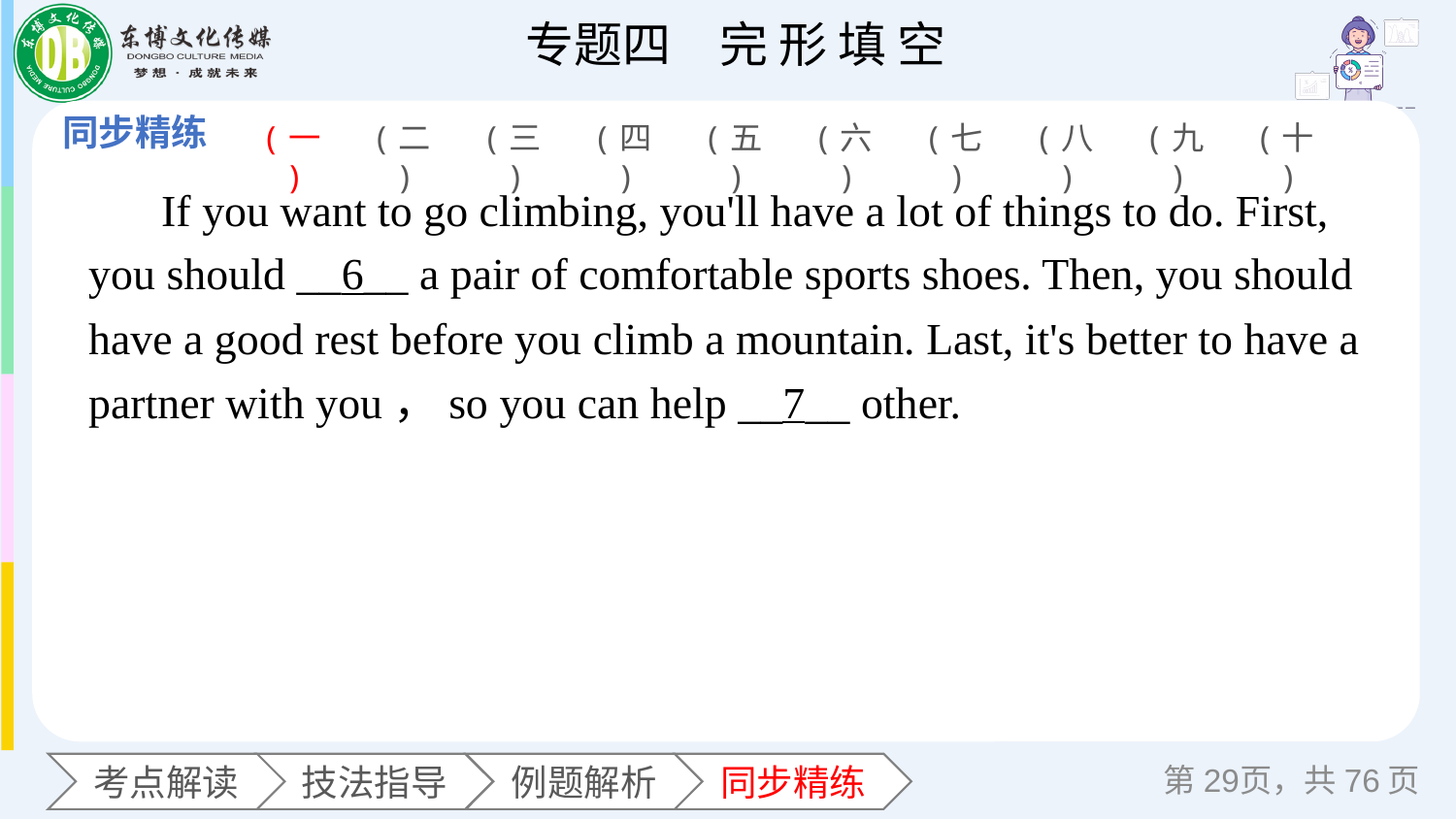

(一)
(二)
(三)
(四)
(五)
(六)
(七)
(八)
(九)
(十)
If you want to go climbing, you'll have a lot of things to do. First, you should __6__ a pair of comfortable sports shoes. Then, you should have a good rest before you climb a mountain. Last, it's better to have a partner with you，so you can help __7__ other.
第29页，共76页